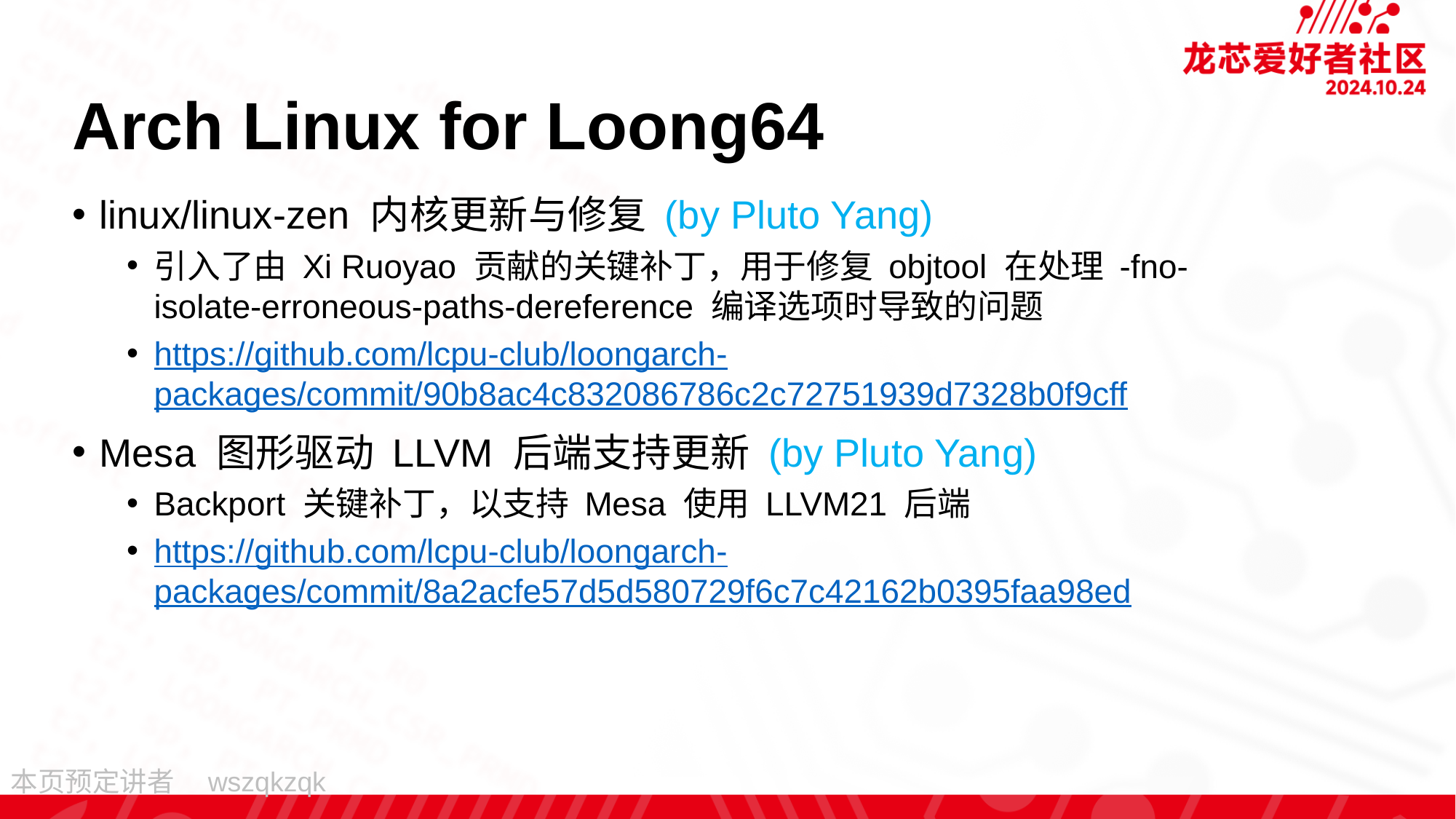

# Arch Linux for Loong64
linux/linux-zen 内核更新与修复 (by Pluto Yang)
引入了由 Xi Ruoyao 贡献的关键补丁，用于修复 objtool 在处理 -fno-isolate-erroneous-paths-dereference 编译选项时导致的问题
https://github.com/lcpu-club/loongarch-packages/commit/90b8ac4c832086786c2c72751939d7328b0f9cff
Mesa 图形驱动 LLVM 后端支持更新 (by Pluto Yang)
Backport 关键补丁，以支持 Mesa 使用 LLVM21 后端
https://github.com/lcpu-club/loongarch-packages/commit/8a2acfe57d5d580729f6c7c42162b0395faa98ed

wszqkzqk